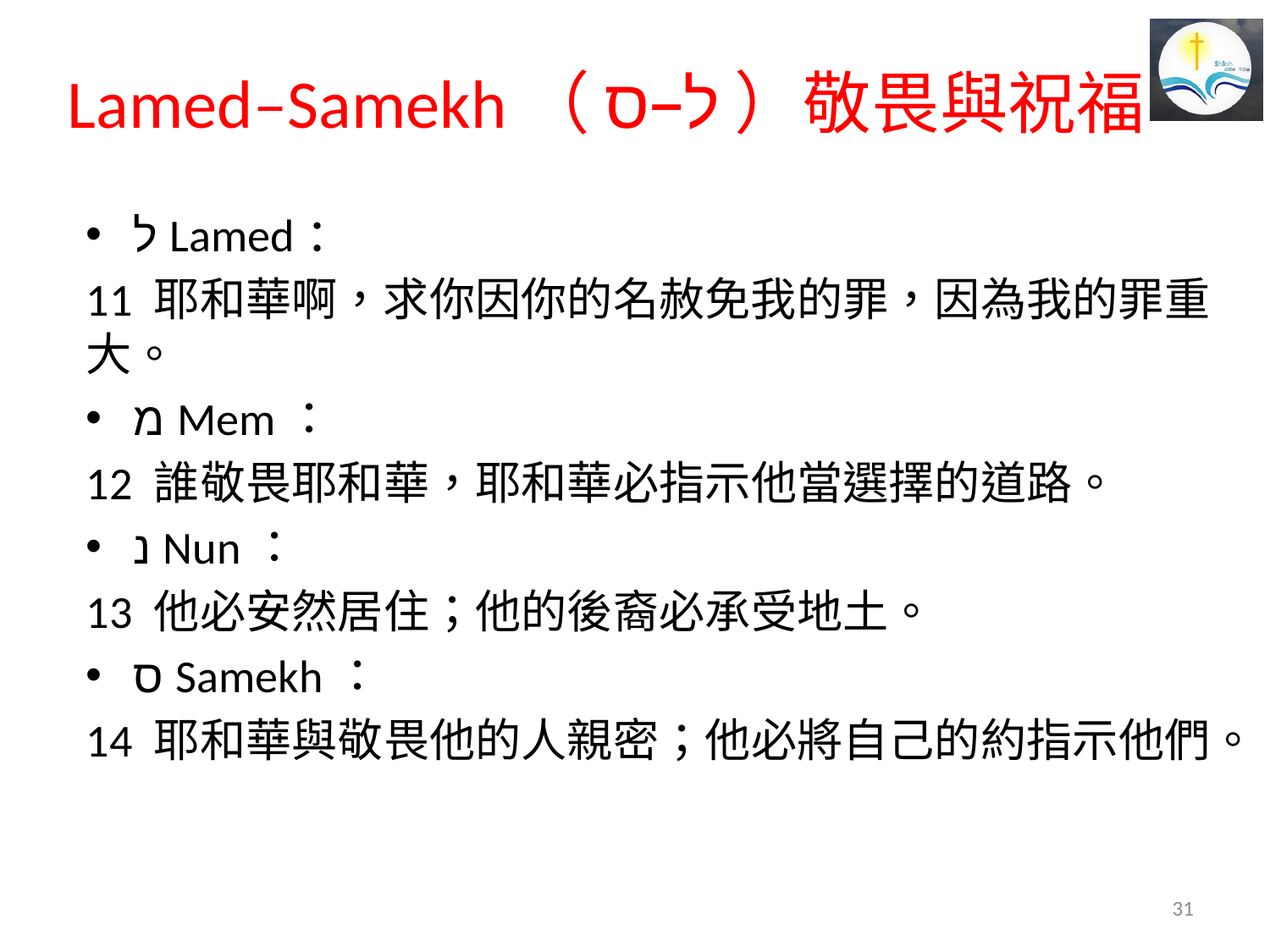

# Lamed–Samekh（ל–ס）敬畏與祝福
ל Lamed：
11 耶和華啊，求你因你的名赦免我的罪，因為我的罪重大。
מ Mem：
12 誰敬畏耶和華，耶和華必指示他當選擇的道路。
נ Nun：
13 他必安然居住；他的後裔必承受地土。
ס Samekh：
14 耶和華與敬畏他的人親密；他必將自己的約指示他們。

31